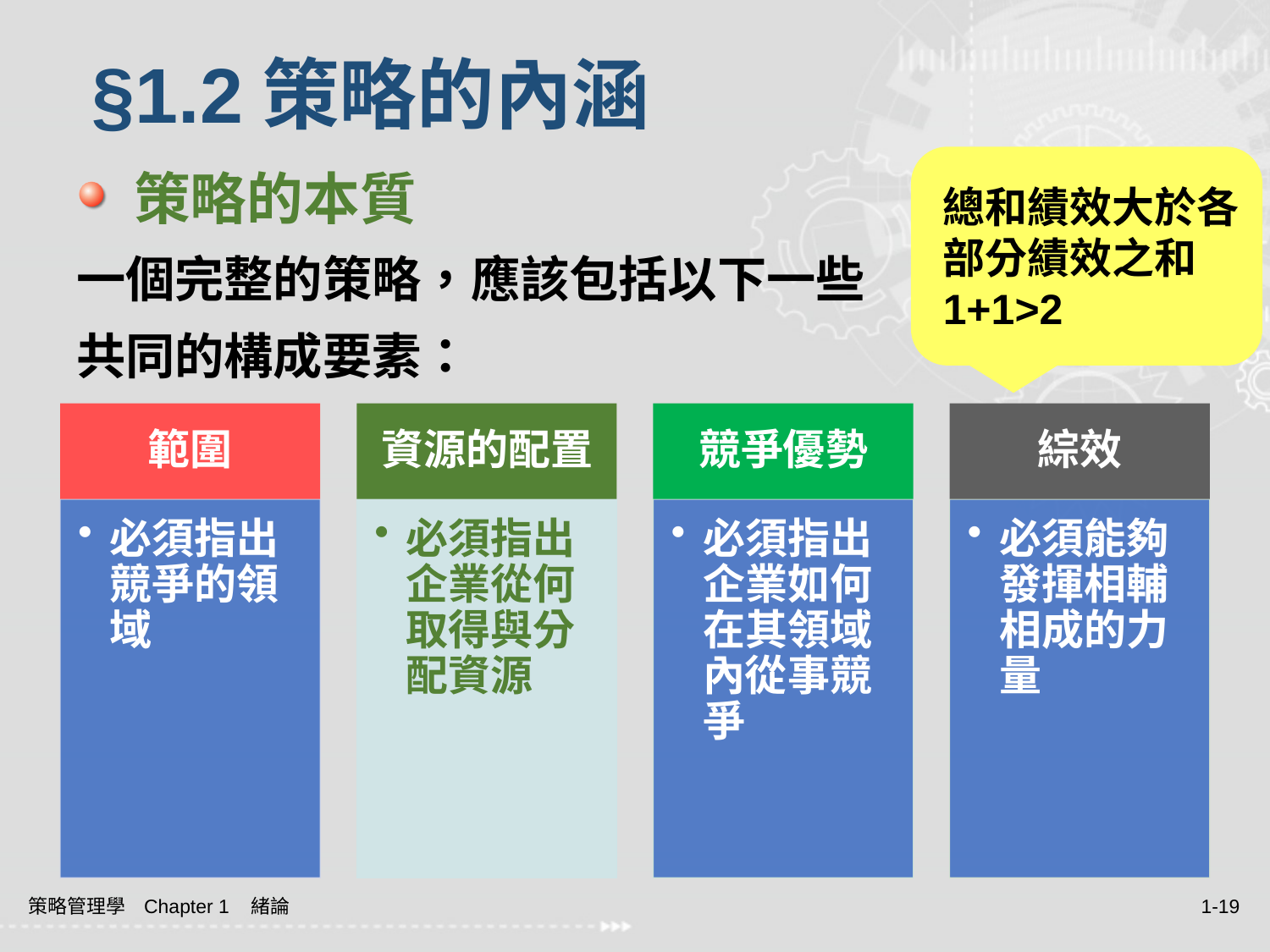

# §1.2策略的內涵

總和績效大於各部分績效之和
1+1>2
 策略的本質
一個完整的策略，應該包括以下一些
共同的構成要素：
範圍
必須指出競爭的領域
資源的配置
必須指出企業從何取得與分配資源
競爭優勢
必須指出企業如何在其領域內從事競爭
綜效
必須能夠發揮相輔相成的力量
策略管理學   Chapter 1   緒論
1-19